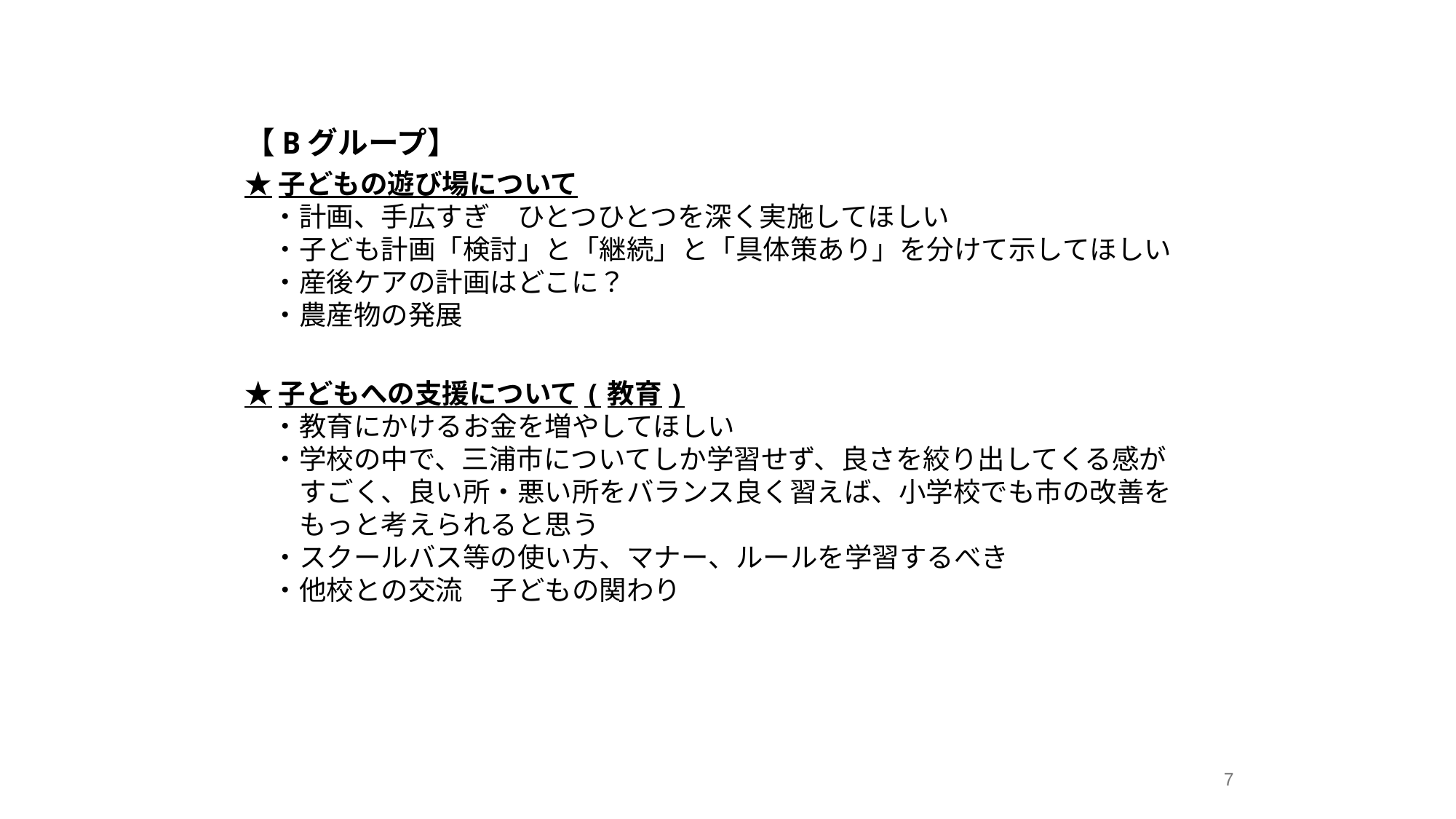

【Bグループ】
★子どもの遊び場について
　・計画、手広すぎ　ひとつひとつを深く実施してほしい
　・子ども計画「検討」と「継続」と「具体策あり」を分けて示してほしい
　・産後ケアの計画はどこに？
　・農産物の発展

★子どもへの支援について(教育)
　・教育にかけるお金を増やしてほしい
　・学校の中で、三浦市についてしか学習せず、良さを絞り出してくる感が
　　すごく、良い所・悪い所をバランス良く習えば、小学校でも市の改善を
　　もっと考えられると思う
　・スクールバス等の使い方、マナー、ルールを学習するべき
　・他校との交流　子どもの関わり

7